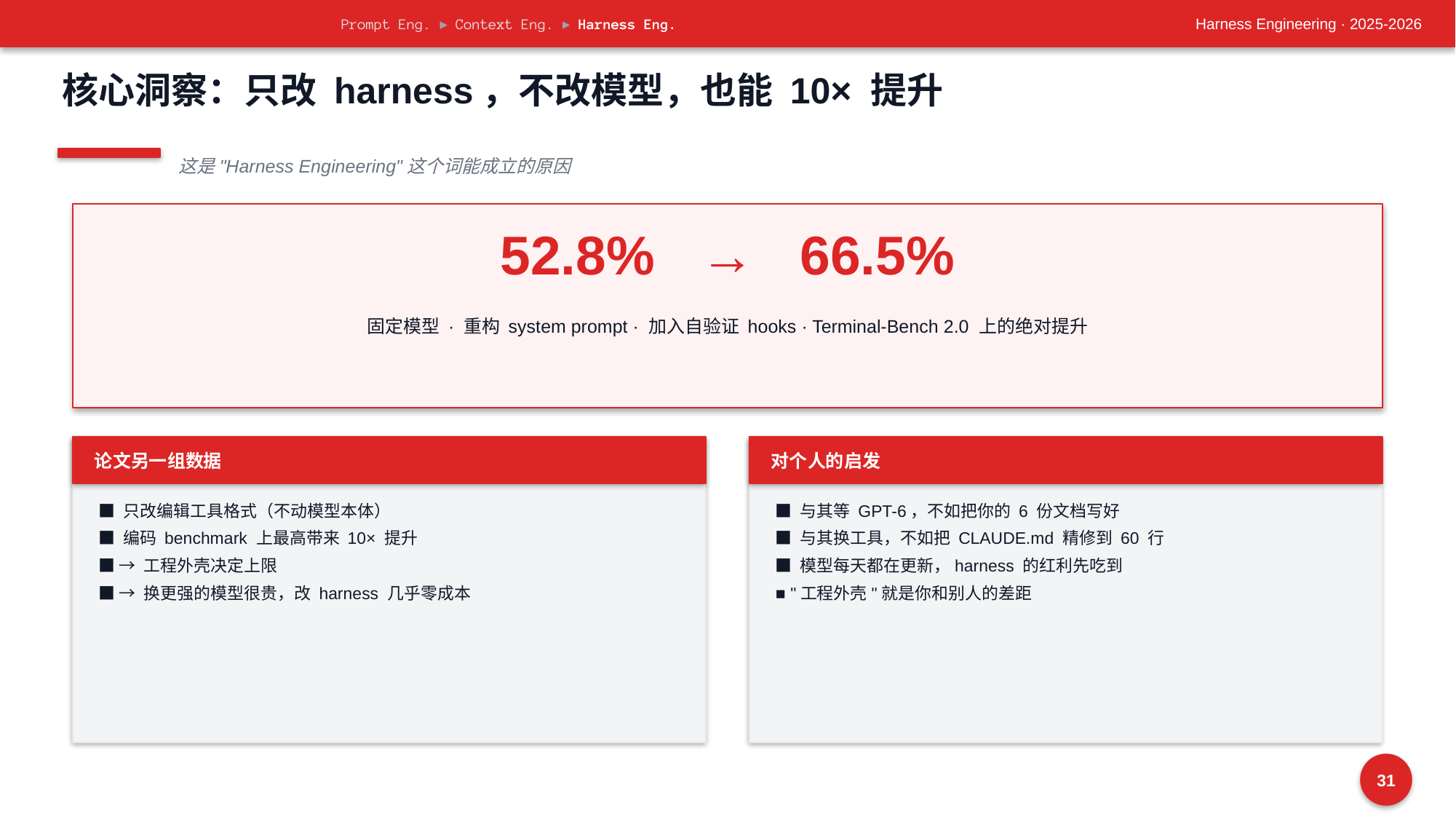

Prompt Eng.  ▸  Context Eng.  ▸  Harness Eng.
Harness Engineering · 2025-2026
核心洞察：只改 harness，不改模型，也能 10× 提升
这是"Harness Engineering"这个词能成立的原因

52.8%   →   66.5%
固定模型 · 重构 system prompt · 加入自验证 hooks · Terminal-Bench 2.0 上的绝对提升

论文另一组数据

对个人的启发
■ 只改编辑工具格式（不动模型本体）
■ 编码 benchmark 上最高带来 10× 提升
■ → 工程外壳决定上限
■ → 换更强的模型很贵，改 harness 几乎零成本
■ 与其等 GPT-6，不如把你的 6 份文档写好
■ 与其换工具，不如把 CLAUDE.md 精修到 60 行
■ 模型每天都在更新，harness 的红利先吃到
■ "工程外壳"就是你和别人的差距

31